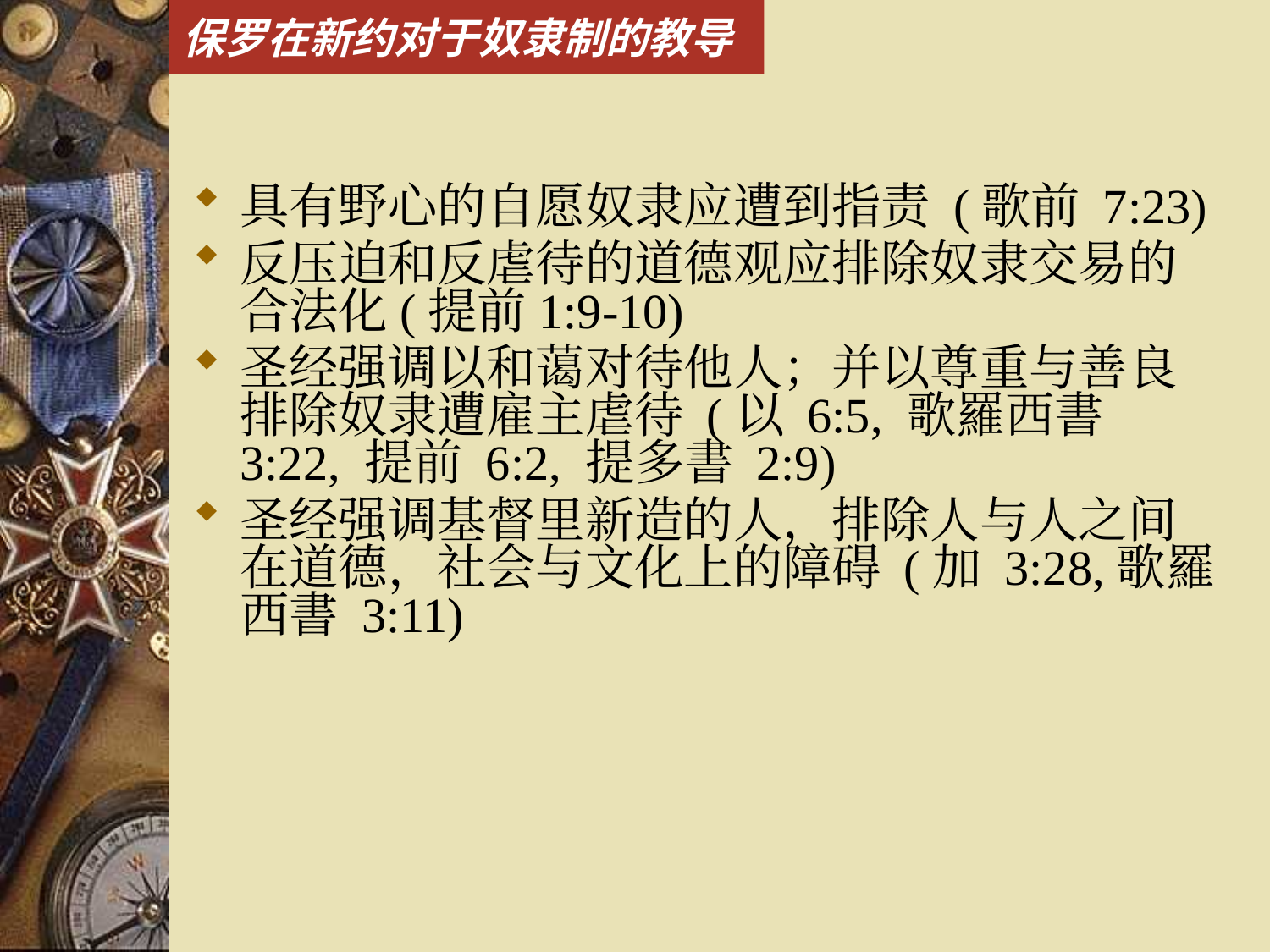

# 保罗在新约对于奴隶制的教导
具有野心的自愿奴隶应遭到指责 (歌前 7:23)
反压迫和反虐待的道德观应排除奴隶交易的合法化(提前1:9-10)
圣经强调以和蔼对待他人；并以尊重与善良 排除奴隶遭雇主虐待 (以 6:5, 歌羅西書 3:22, 提前 6:2, 提多書 2:9)
圣经强调基督里新造的人，排除人与人之间在道德，社会与文化上的障碍 (加 3:28,歌羅西書 3:11)